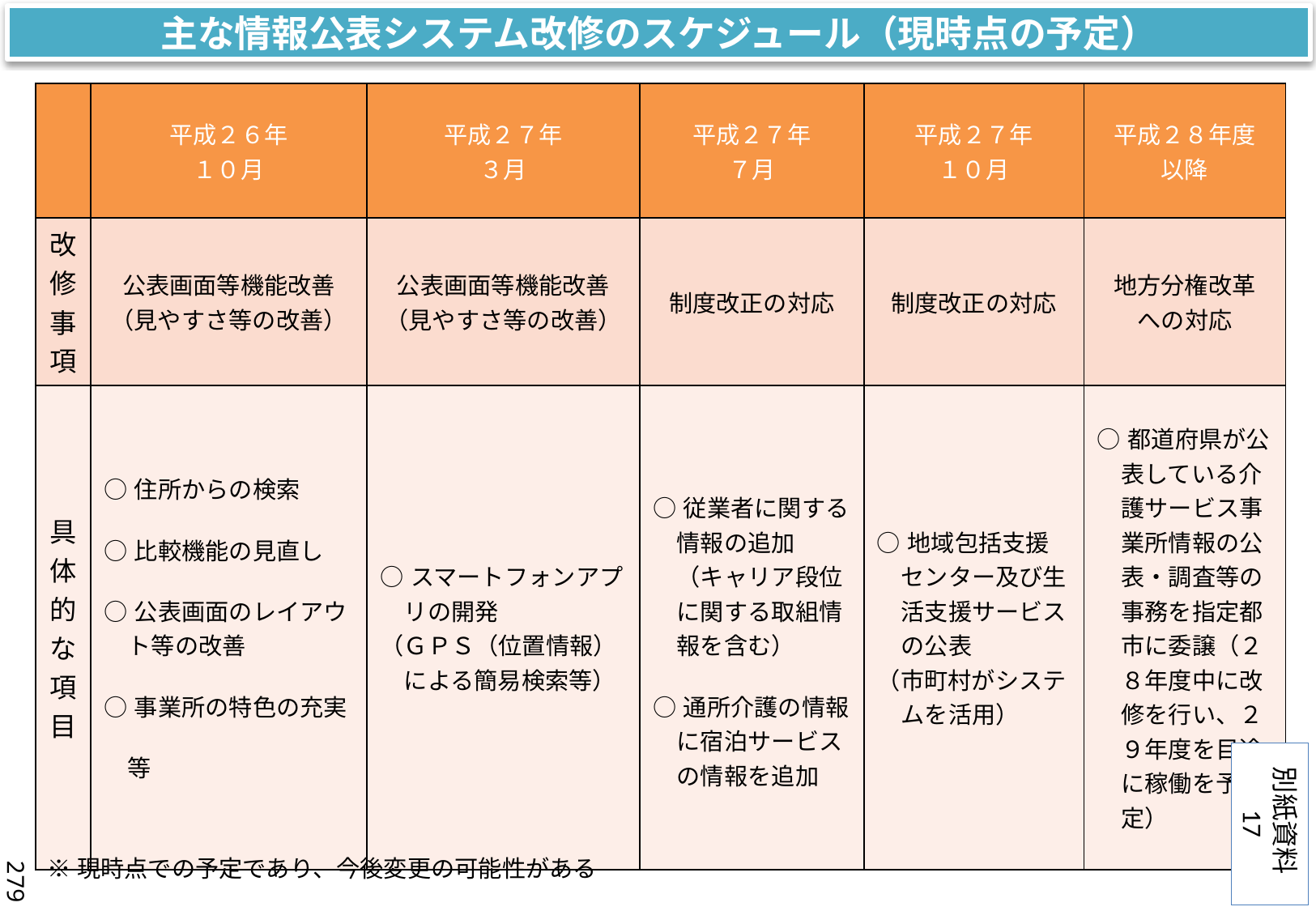

主な情報公表システム改修のスケジュール（現時点の予定）
|  | 平成２６年 １０月 | 平成２７年 ３月 | 平成２７年 ７月 | 平成２７年 １０月 | 平成２８年度 以降 |
| --- | --- | --- | --- | --- | --- |
| 改修事項 | 公表画面等機能改善 （見やすさ等の改善） | 公表画面等機能改善 （見やすさ等の改善） | 制度改正の対応 | 制度改正の対応 | 地方分権改革 への対応 |
| 具体的な項目 | ○住所からの検索 ○比較機能の見直し ○公表画面のレイアウト等の改善 ○事業所の特色の充実 　等 | ○スマートフォンアプリの開発 （ＧＰＳ（位置情報）による簡易検索等） | ○従業者に関する情報の追加（キャリア段位に関する取組情報を含む） ○通所介護の情報に宿泊サービスの情報を追加 | ○地域包括支援センター及び生活支援サービスの公表 （市町村がシステムを活用） | ○都道府県が公表している介護サービス事業所情報の公表・調査等の事務を指定都市に委譲（２８年度中に改修を行い、２９年度を目途に稼働を予定） |
別紙資料17
※現時点での予定であり、今後変更の可能性がある
279